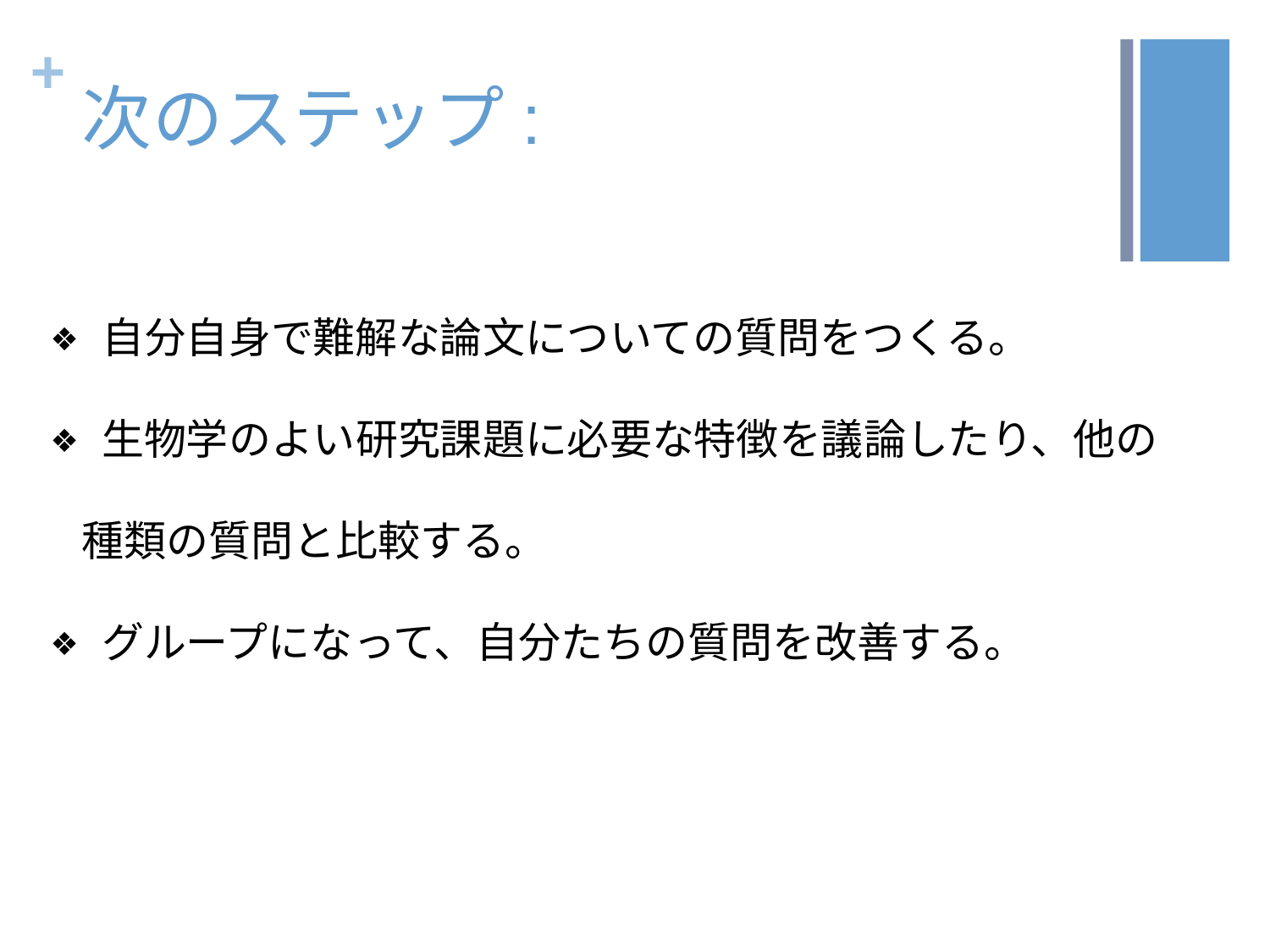

# 次のステップ:
 自分自身で難解な論文についての質問をつくる。
 生物学のよい研究課題に必要な特徴を議論したり、他の種類の質問と比較する。
 グループになって、自分たちの質問を改善する。